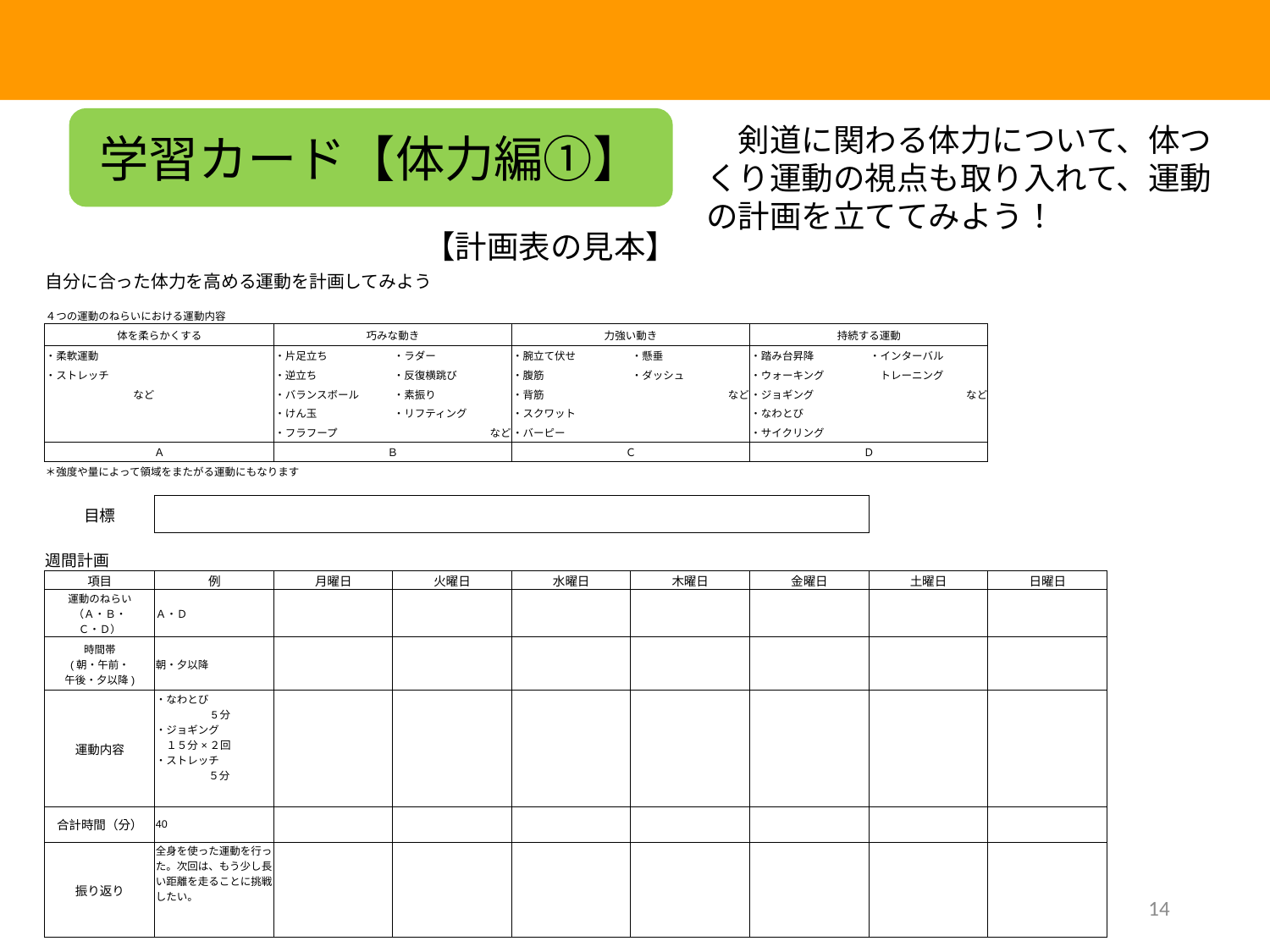

学習カード【体力編①】
　剣道に関わる体力について、体つくり運動の視点も取り入れて、運動の計画を立ててみよう！
【計画表の見本】
| 自分に合った体力を高める運動を計画してみよう |  |  |  |  |  |  |  |  |
| --- | --- | --- | --- | --- | --- | --- | --- | --- |
|  |  |  |  |  |  |  |  |  |
| ４つの運動のねらいにおける運動内容 |  |  |  |  |  |  |  |  |
| 体を柔らかくする |  | 巧みな動き |  | 力強い動き |  | 持続する運動 |  |  |
| ・柔軟運動 |  | ・片足立ち | ・ラダー | ・腕立て伏せ | ・懸垂 | ・踏み台昇降 | ・インターバル |  |
| ・ストレッチ |  | ・逆立ち | ・反復横跳び | ・腹筋 | ・ダッシュ | ・ウォーキング | トレーニング |  |
| など |  | ・バランスボール | ・素振り | ・背筋 | など | ・ジョギング | など |  |
|  |  | ・けん玉 | ・リフティング | ・スクワット |  | ・なわとび |  |  |
|  |  | ・フラフープ | など | ・バーピー |  | ・サイクリング |  |  |
| Ａ |  | Ｂ |  | Ｃ |  | Ｄ |  |  |
| ＊強度や量によって領域をまたがる運動にもなります |  |  |  |  |  |  |  |  |
|  |  |  |  |  |  |  |  |  |
| 目標 |  |  |  |  |  |  |  |  |
|  |  |  |  |  |  |  |  |  |
| 週間計画 |  |  |  |  |  |  |  |  |
| 項目 | 例 | 月曜日 | 火曜日 | 水曜日 | 木曜日 | 金曜日 | 土曜日 | 日曜日 |
| 運動のねらい （Ａ・Ｂ・ Ｃ・Ｄ） | Ａ・Ｄ |  |  |  |  |  |  |  |
| 時間帯 (朝・午前・ 午後・夕以降) | 朝・夕以降 |  |  |  |  |  |  |  |
| 運動内容 | ・なわとび 　　　　　5分 ・ジョギング 　１５分×２回 ・ストレッチ 　　　　　５分 |  |  |  |  |  |  |  |
| 合計時間（分） | 40 |  |  |  |  |  |  |  |
| 振り返り | 全身を使った運動を行った。次回は、もう少し長い距離を走ることに挑戦したい。 |  |  |  |  |  |  |  |
14